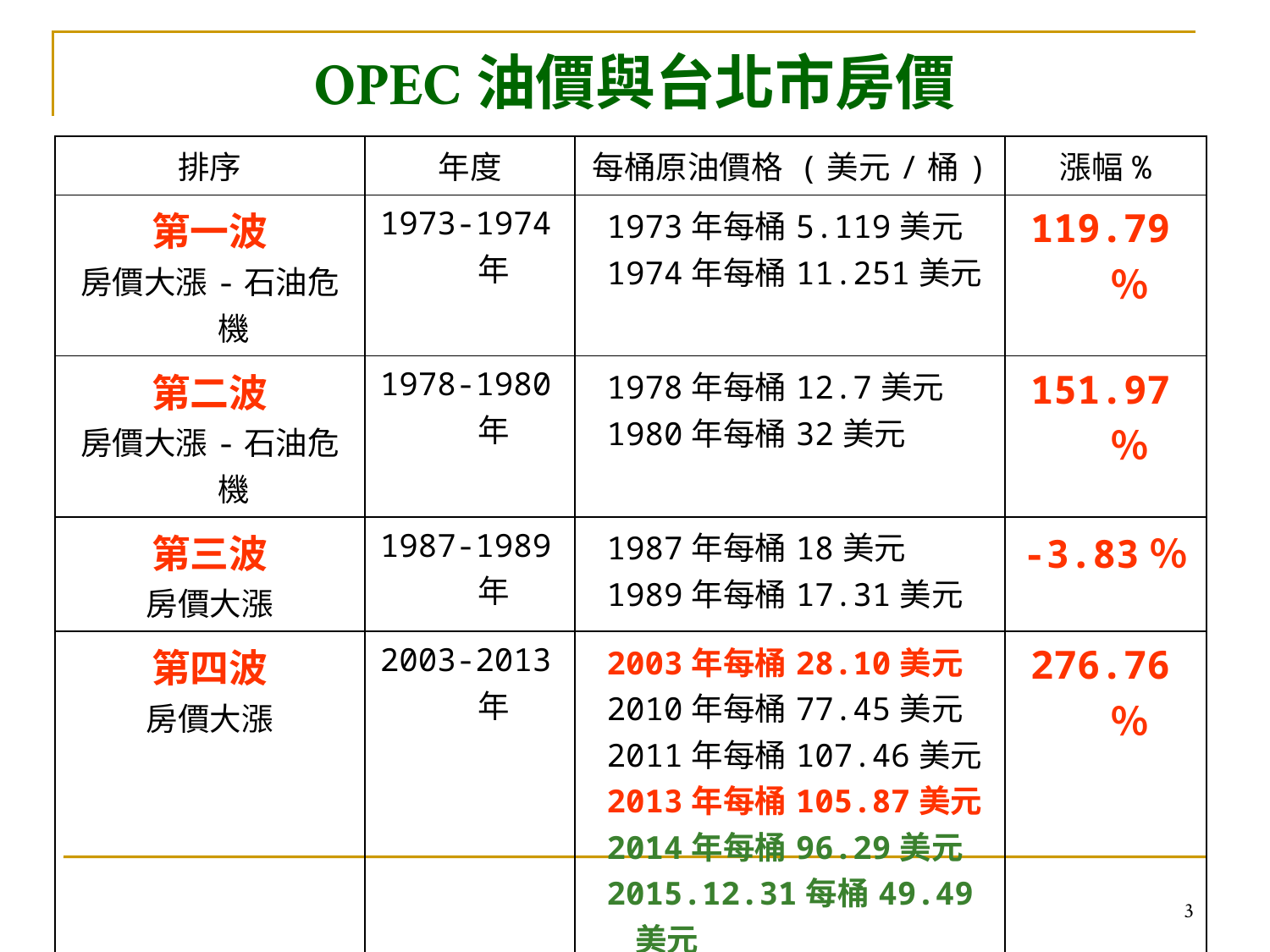

# OPEC油價與台北市房價
| 排序 | 年度 | 每桶原油價格 (美元/桶) | 漲幅% |
| --- | --- | --- | --- |
| 第一波 房價大漲-石油危機 | 1973-1974年 | 1973年每桶5.119美元 1974年每桶11.251美元 | 119.79％ |
| 第二波 房價大漲-石油危機 | 1978-1980年 | 1978年每桶12.7美元 1980年每桶32美元 | 151.97％ |
| 第三波 房價大漲 | 1987-1989年 | 1987年每桶18美元 1989年每桶17.31美元 | -3.83％ |
| 第四波 房價大漲 | 2003-2013年 | 2003年每桶28.10美元 2010年每桶77.45美元 2011年每桶107.46美元 2013年每桶105.87美元 2014年每桶96.29美元 2015.12.31每桶49.49美元 2016.12.31每桶40.76美元 | 276.76％ |
3